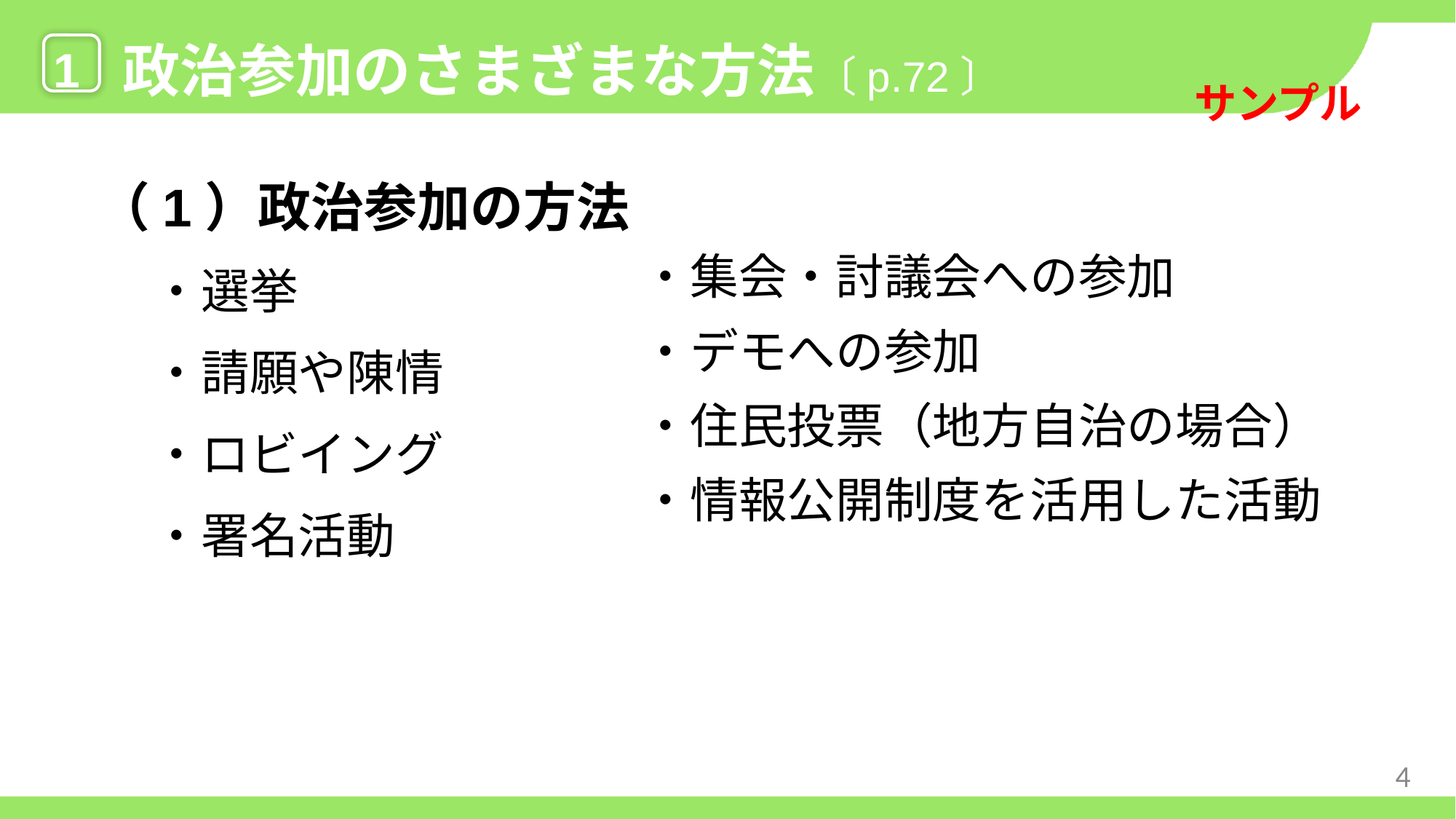

1
政治参加のさまざまな方法〔p.72〕
（1）政治参加の方法
・選挙
・請願や陳情
・ロビイング
・署名活動

・集会・討議会への参加
・デモへの参加
・住民投票（地方自治の場合）
・情報公開制度を活用した活動